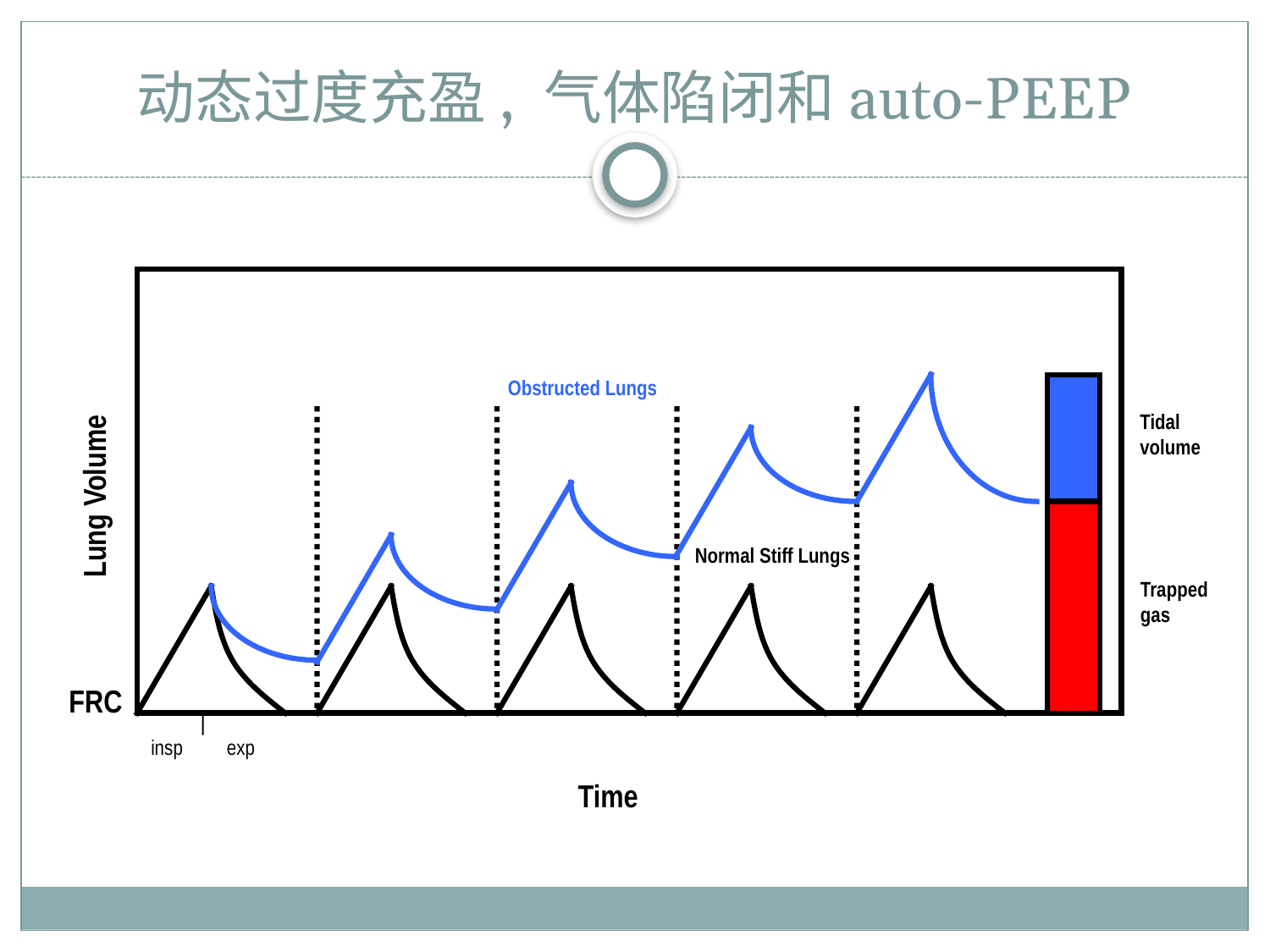

# 动态过度充盈, 气体陷闭和auto-PEEP

Obstructed Lungs

Tidal volume

Lung Volume

Normal Stiff Lungs
Trapped gas

FRC

insp
exp
Time